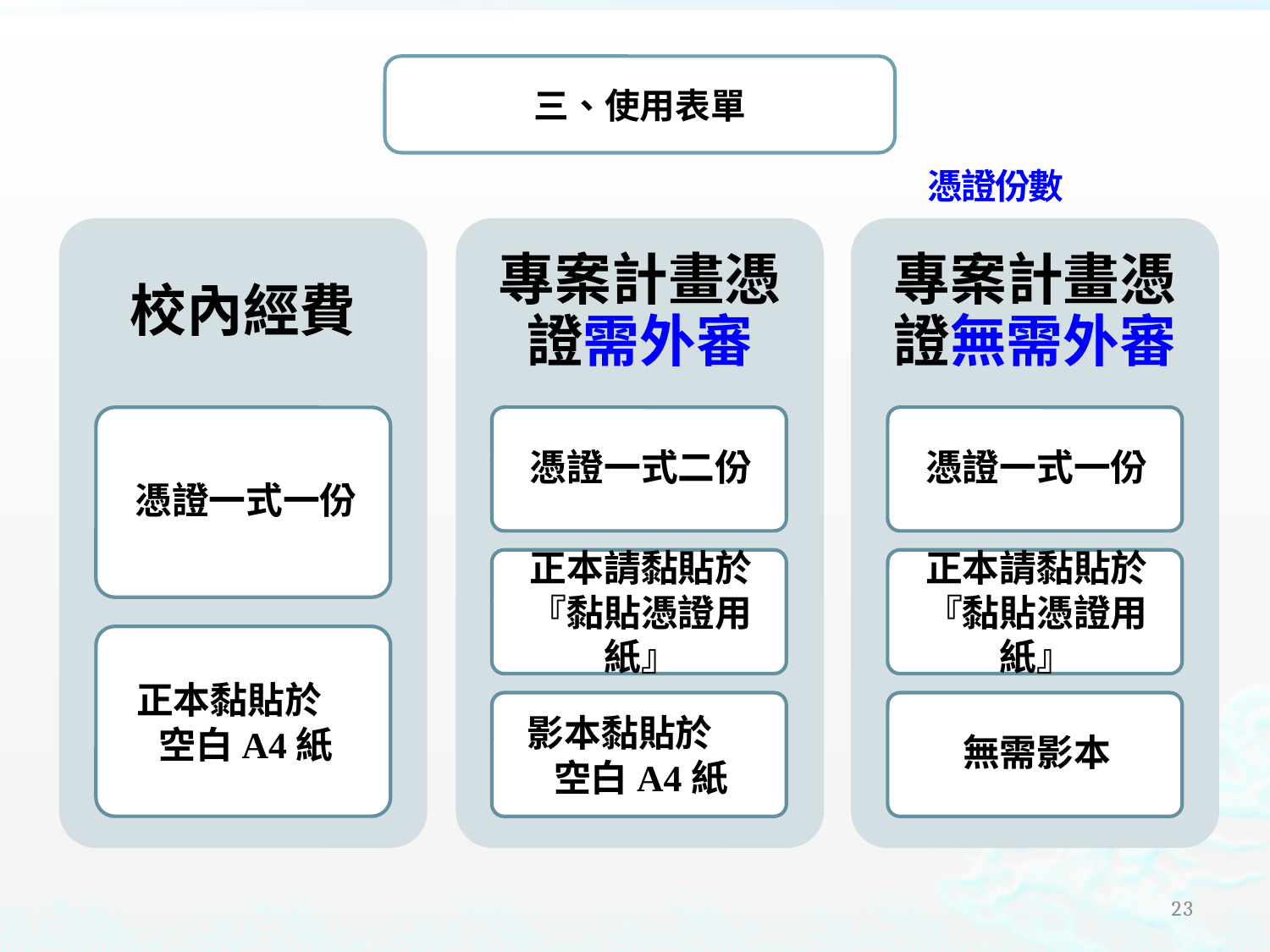

三、使用表單
憑證份數
校內經費
憑證一式一份
正本黏貼於     空白A4紙
專案計畫憑證需外審
憑證一式二份
正本請黏貼於『黏貼憑證用紙』
影本黏貼於      空白A4紙
專案計畫憑證無需外審
憑證一式一份
正本請黏貼於『黏貼憑證用紙』
無需影本
23